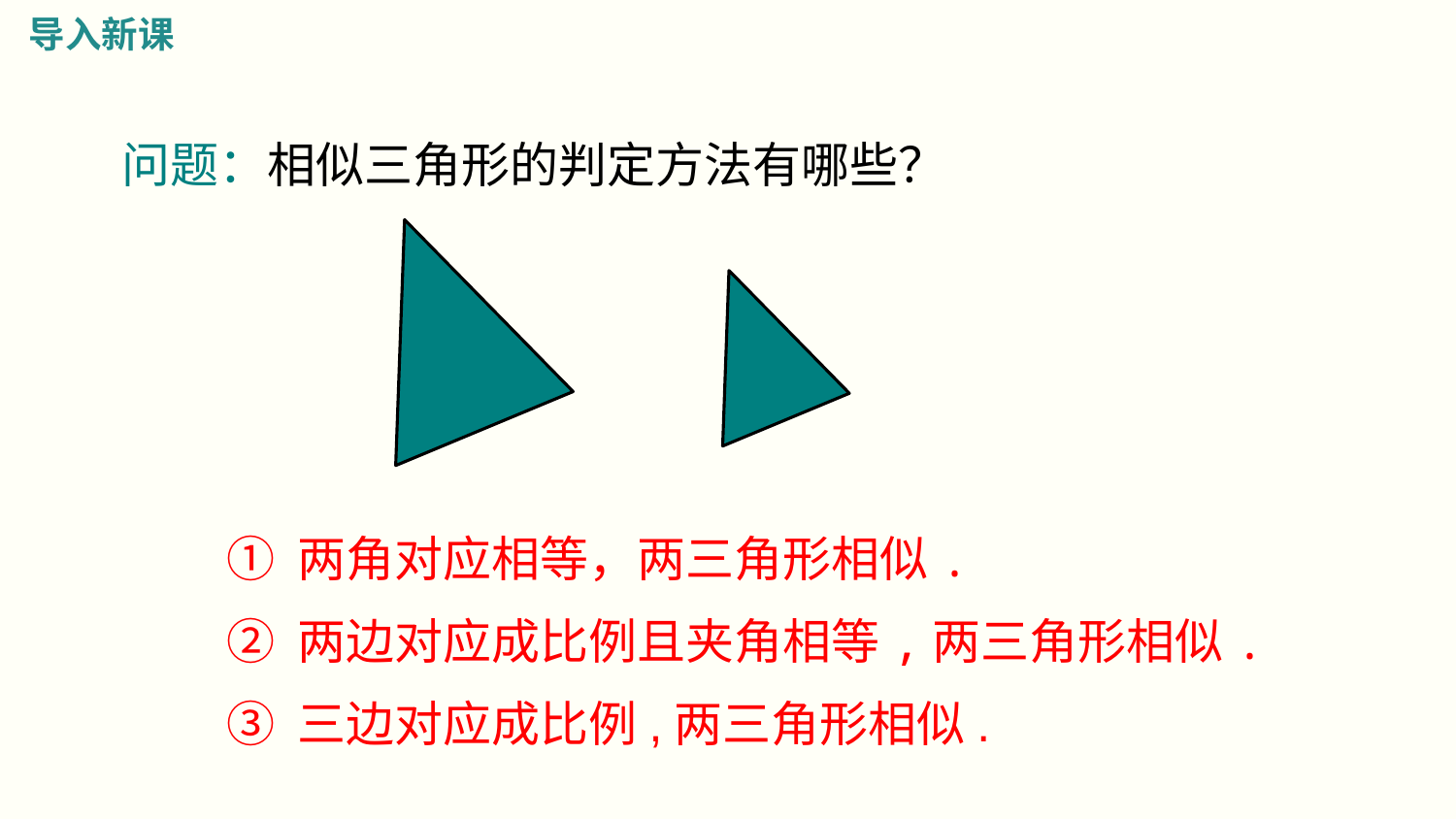

导入新课
问题：相似三角形的判定方法有哪些？

① 两角对应相等，两三角形相似.
② 两边对应成比例且夹角相等,两三角形相似.
③ 三边对应成比例,两三角形相似.